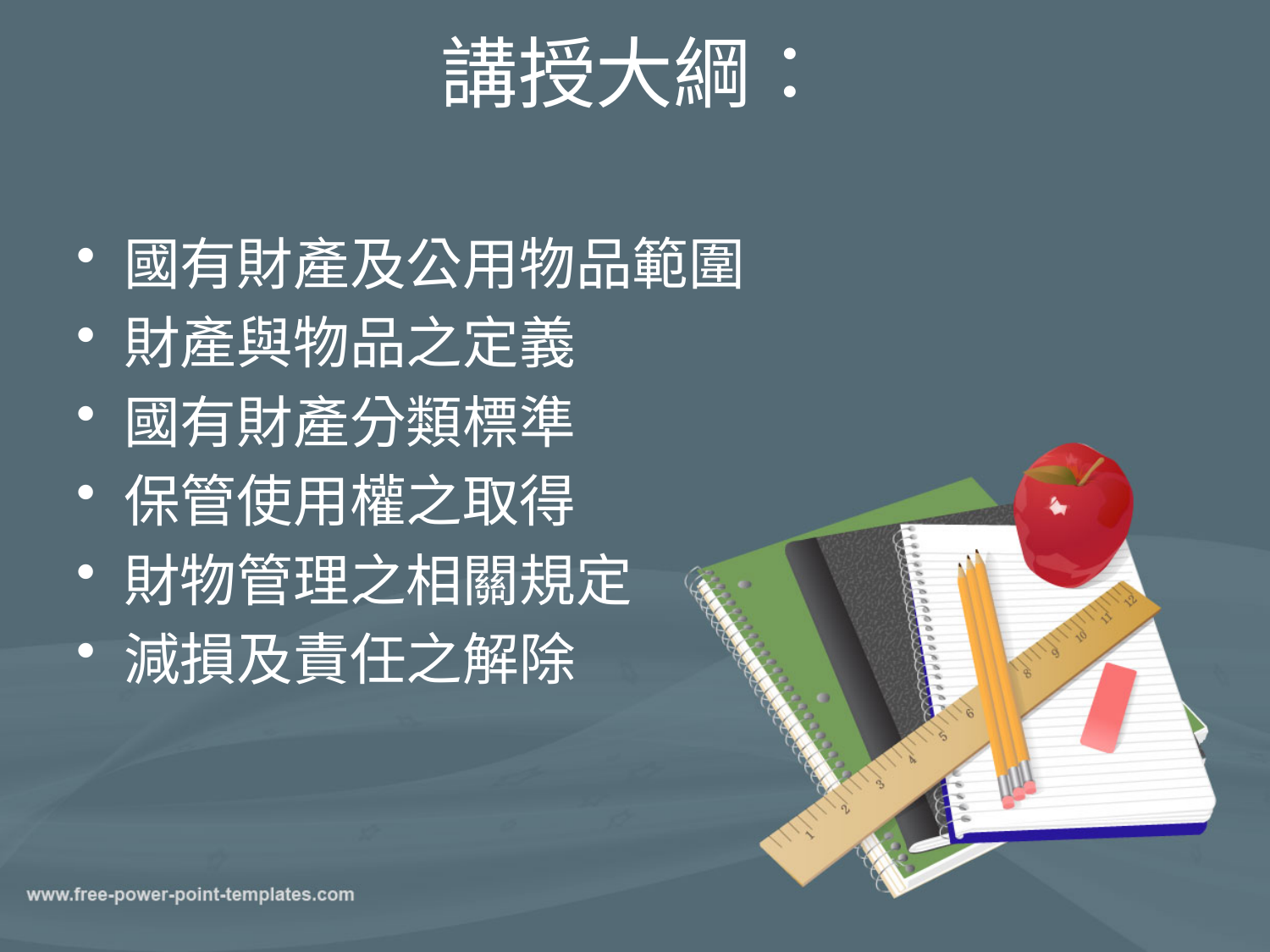

# 講授大綱：
國有財產及公用物品範圍
財產與物品之定義
國有財產分類標準
保管使用權之取得
財物管理之相關規定
減損及責任之解除